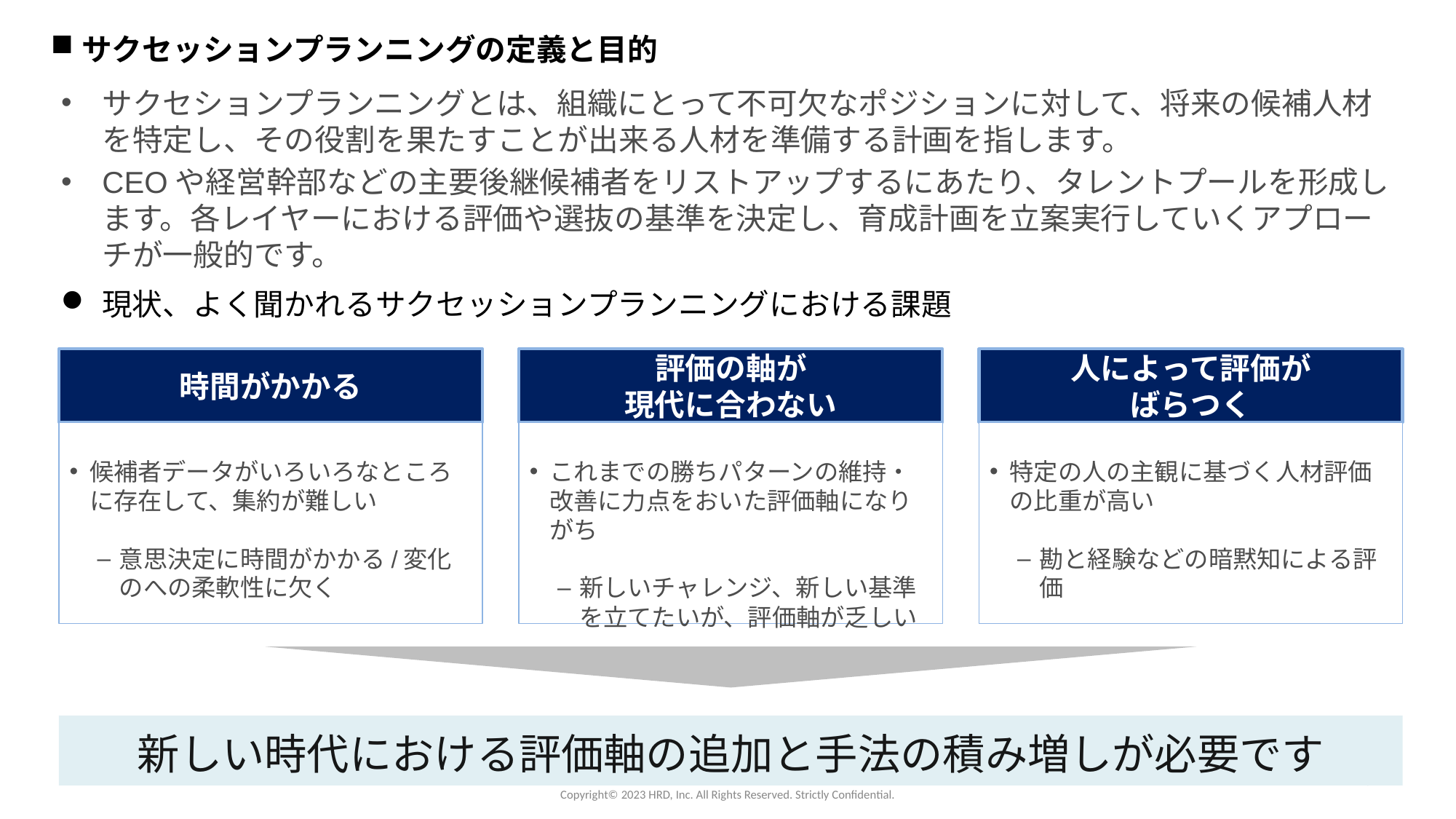

サクセッションプランニングの定義と目的
サクセションプランニングとは、組織にとって不可欠なポジションに対して、将来の候補人材を特定し、その役割を果たすことが出来る人材を準備する計画を指します。
CEOや経営幹部などの主要後継候補者をリストアップするにあたり、タレントプールを形成します。各レイヤーにおける評価や選抜の基準を決定し、育成計画を立案実行していくアプローチが一般的です。
現状、よく聞かれるサクセッションプランニングにおける課題
時間がかかる
評価の軸が
現代に合わない
人によって評価が
ばらつく

候補者データがいろいろなところに存在して、集約が難しい

意思決定に時間がかかる/変化のへの柔軟性に欠く

これまでの勝ちパターンの維持・改善に力点をおいた評価軸になりがち

新しいチャレンジ、新しい基準を立てたいが、評価軸が乏しい

特定の人の主観に基づく人材評価の比重が高い

勘と経験などの暗黙知による評価

新しい時代における評価軸の追加と手法の積み増しが必要です
5
Copyright©️ 2023 HRD, Inc. All Rights Reserved. Strictly Confidential.